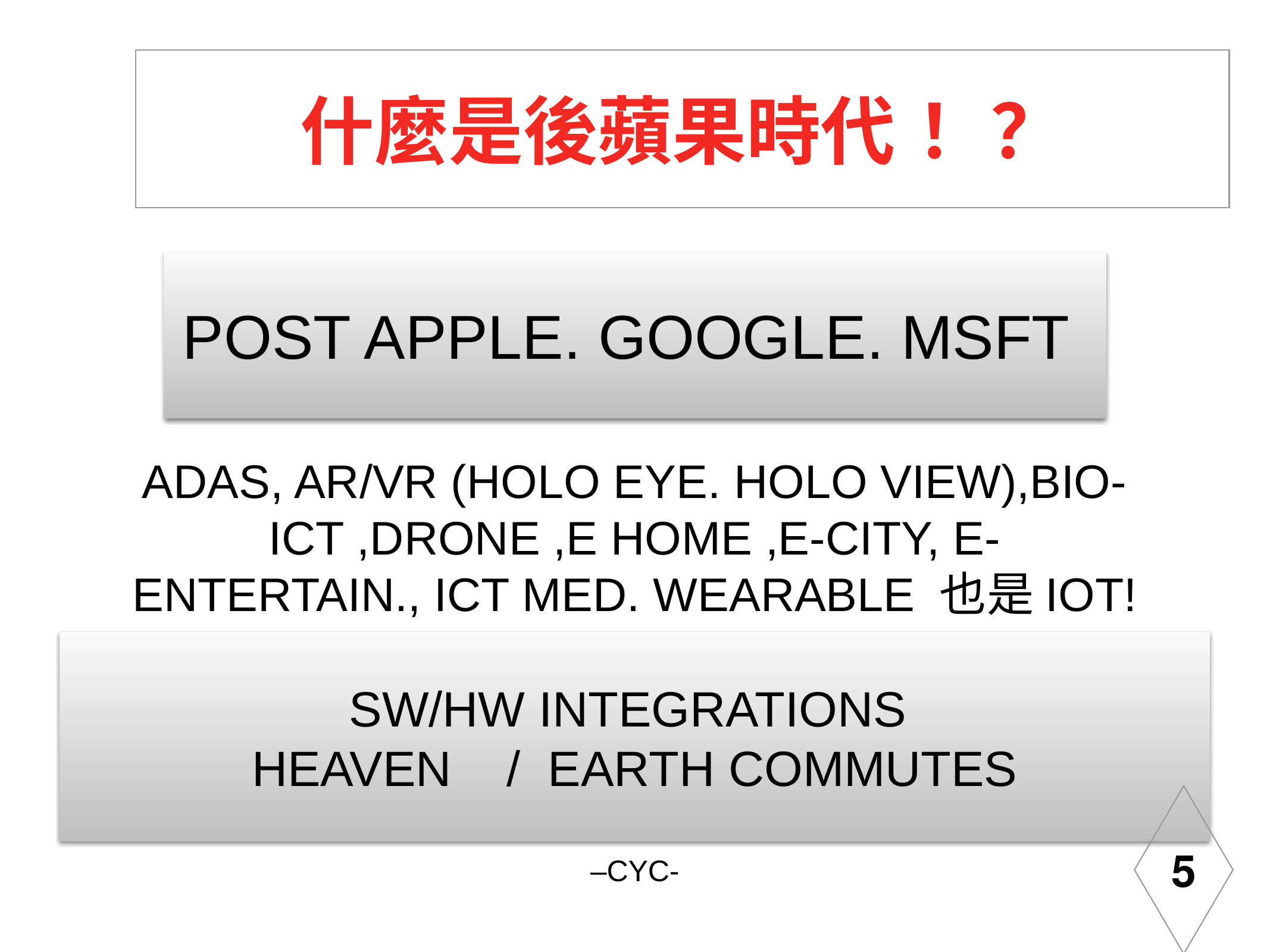

什麼是後蘋果時代 ！？
POST APPLE. GOOGLE. MSFT
ADAS, AR/VR (HOLO EYE. HOLO VIEW),BIO-ICT ,DRONE ,E HOME ,E-CITY, E-ENTERTAIN., ICT MED. WEARABLE 也是IOT!
SW/HW INTEGRATIONS
HEAVEN    /  EARTH COMMUTES
5
–CYC-